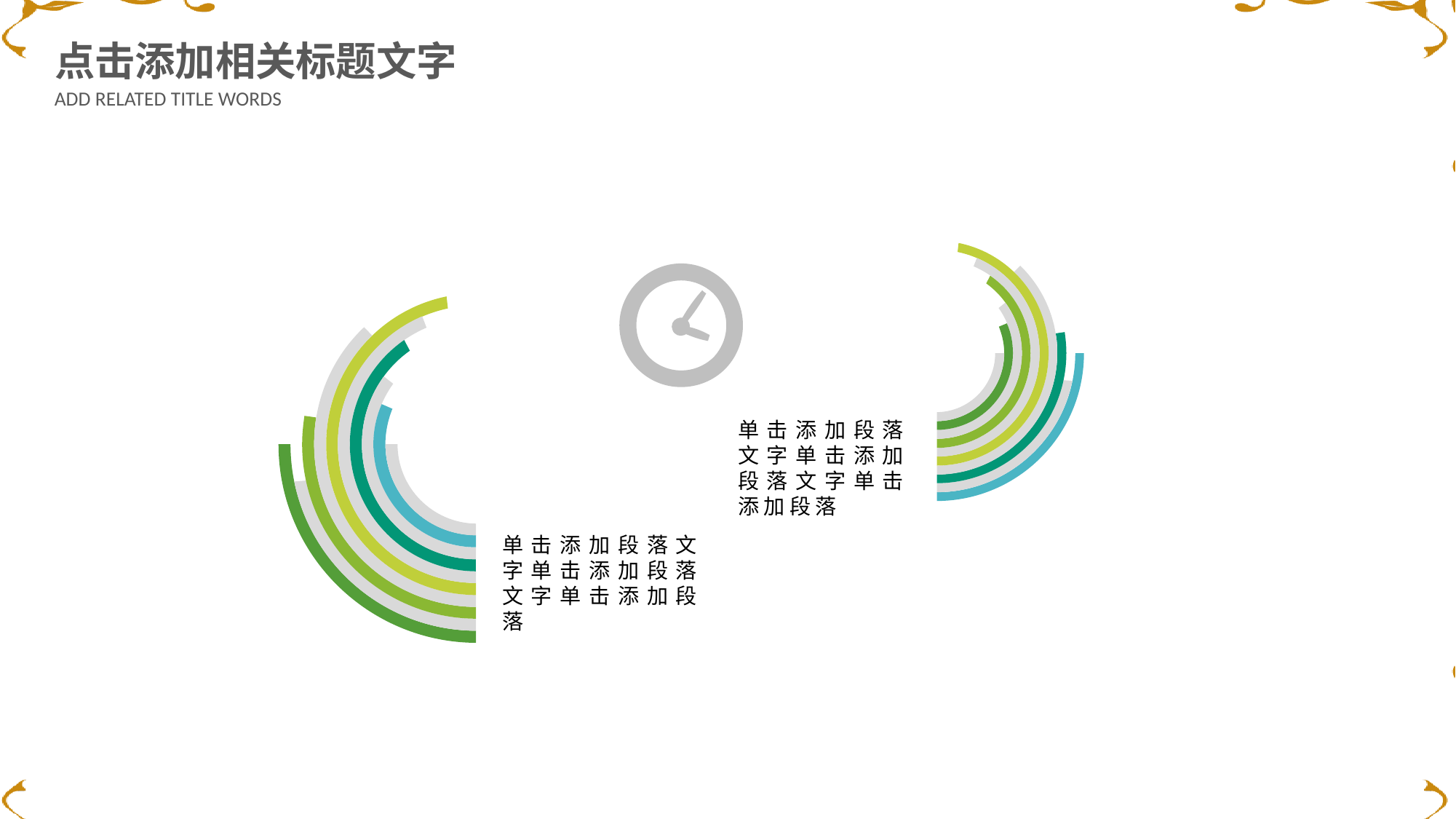

点击添加相关标题文字
ADD RELATED TITLE WORDS

单击添加段落文字单击添加段落文字单击添加段落

单击添加段落文字单击添加段落文字单击添加段落